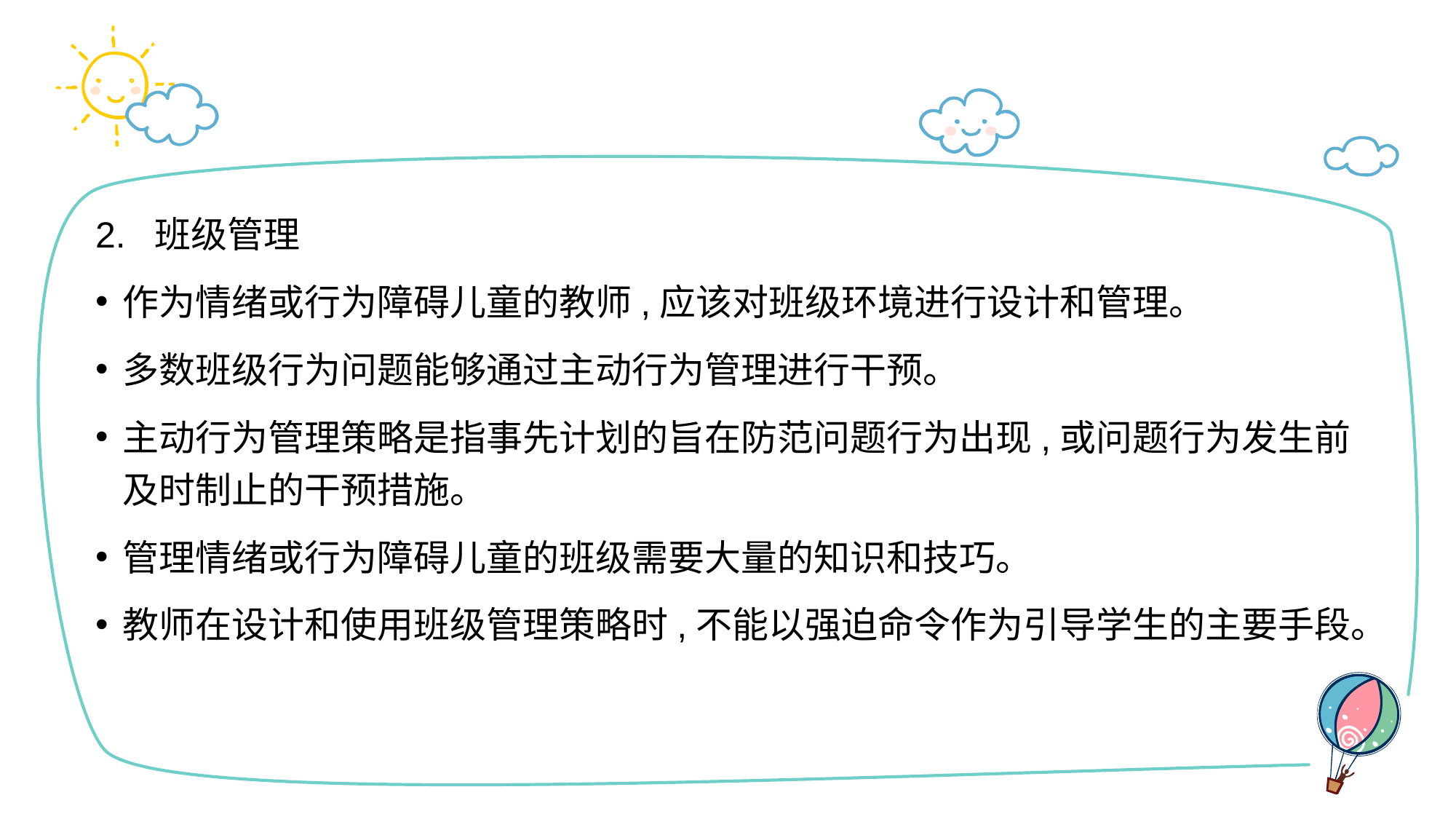

#
2.  班级管理
作为情绪或行为障碍儿童的教师,应该对班级环境进行设计和管理。
多数班级行为问题能够通过主动行为管理进行干预。
主动行为管理策略是指事先计划的旨在防范问题行为出现,或问题行为发生前及时制止的干预措施。
管理情绪或行为障碍儿童的班级需要大量的知识和技巧。
教师在设计和使用班级管理策略时,不能以强迫命令作为引导学生的主要手段。